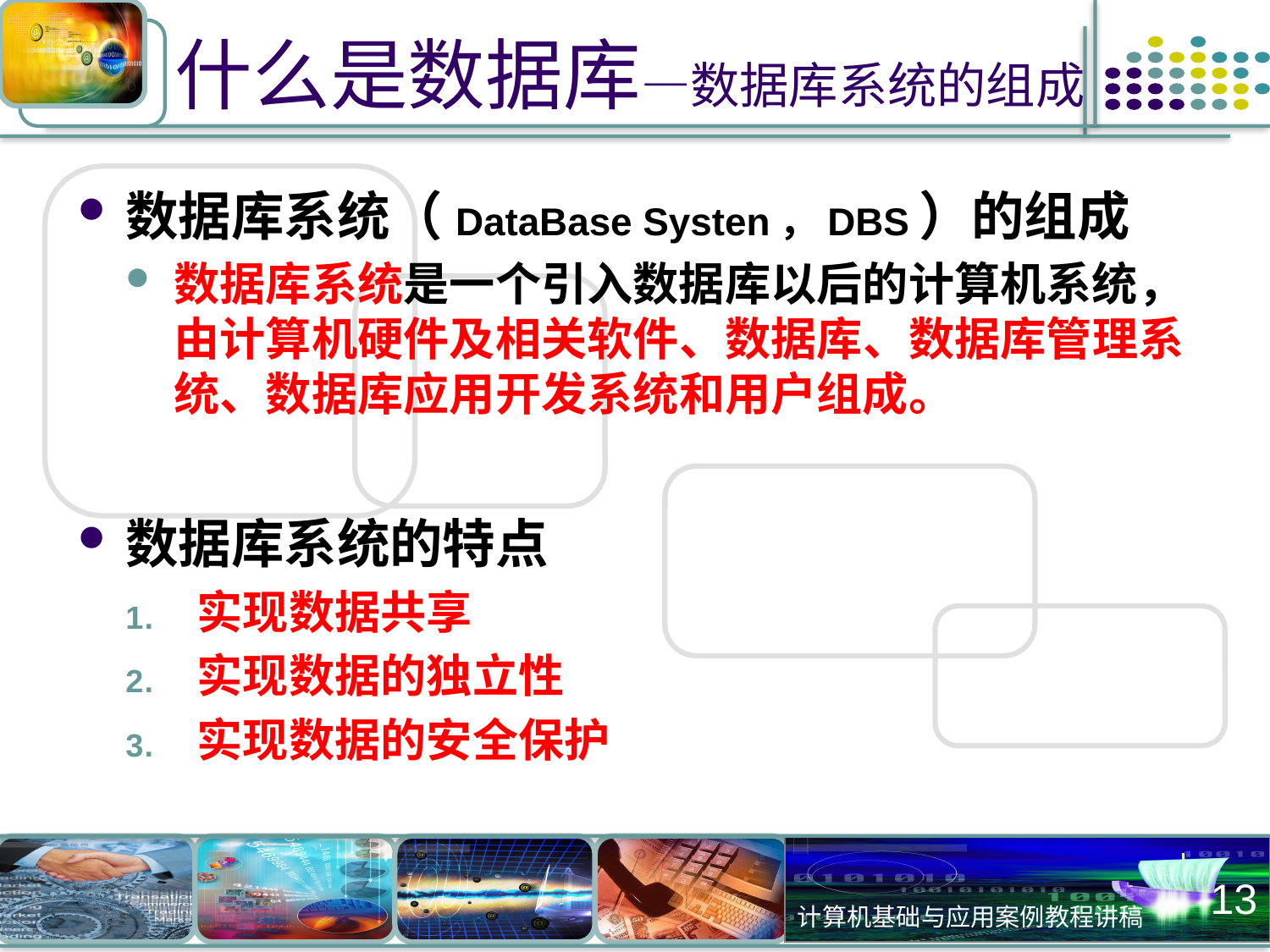

# 什么是数据库—数据库系统的组成
数据库系统（DataBase Systen，DBS）的组成
数据库系统是一个引入数据库以后的计算机系统，由计算机硬件及相关软件、数据库、数据库管理系统、数据库应用开发系统和用户组成。

数据库系统的特点
实现数据共享
实现数据的独立性
实现数据的安全保护
13